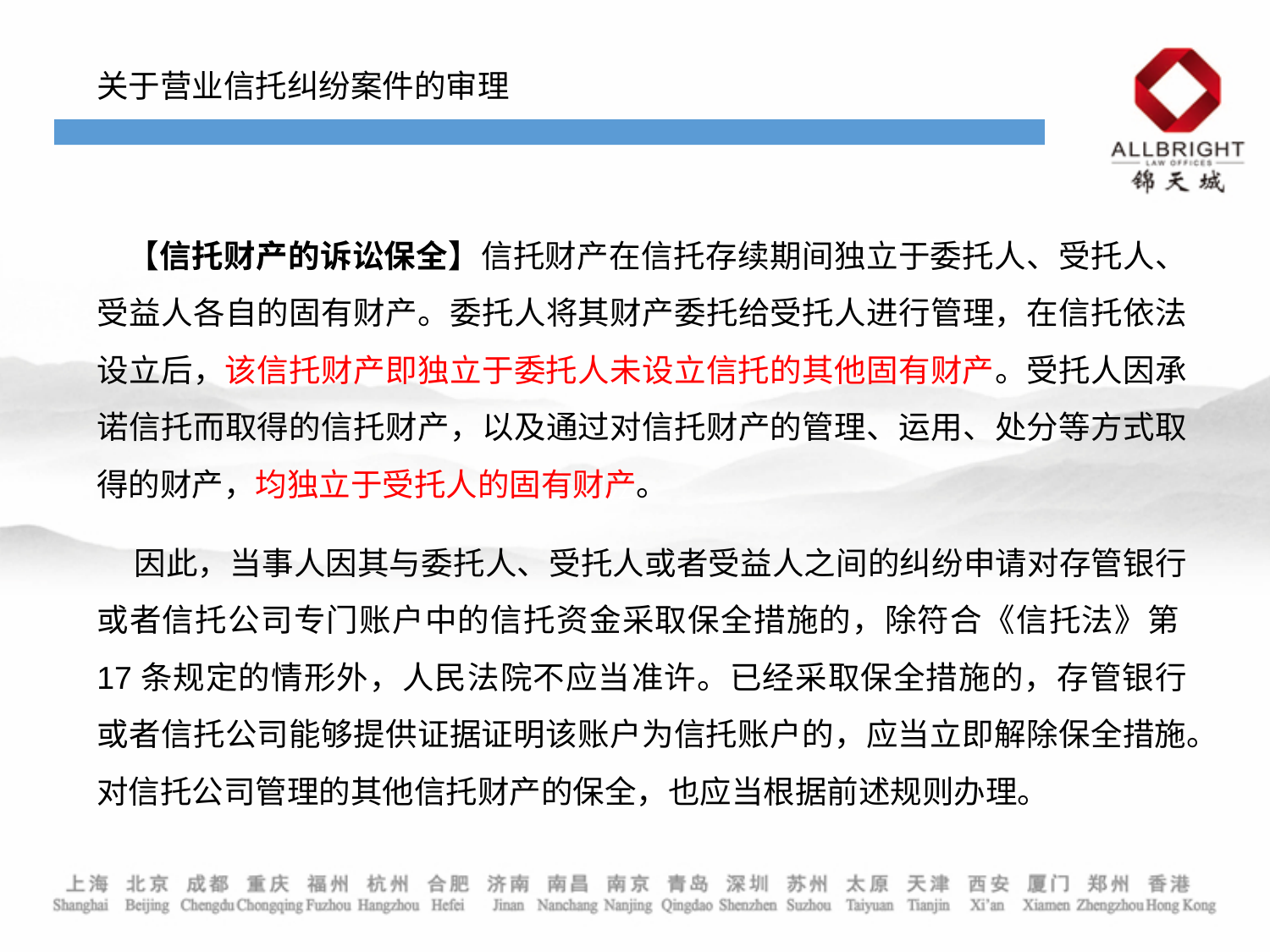

关于营业信托纠纷案件的审理

   【信托财产的诉讼保全】信托财产在信托存续期间独立于委托人、受托人、受益人各自的固有财产。委托人将其财产委托给受托人进行管理，在信托依法设立后，该信托财产即独立于委托人未设立信托的其他固有财产。受托人因承诺信托而取得的信托财产，以及通过对信托财产的管理、运用、处分等方式取得的财产，均独立于受托人的固有财产。
    因此，当事人因其与委托人、受托人或者受益人之间的纠纷申请对存管银行或者信托公司专门账户中的信托资金采取保全措施的，除符合《信托法》第17条规定的情形外，人民法院不应当准许。已经采取保全措施的，存管银行或者信托公司能够提供证据证明该账户为信托账户的，应当立即解除保全措施。对信托公司管理的其他信托财产的保全，也应当根据前述规则办理。
合同的变更
合同法